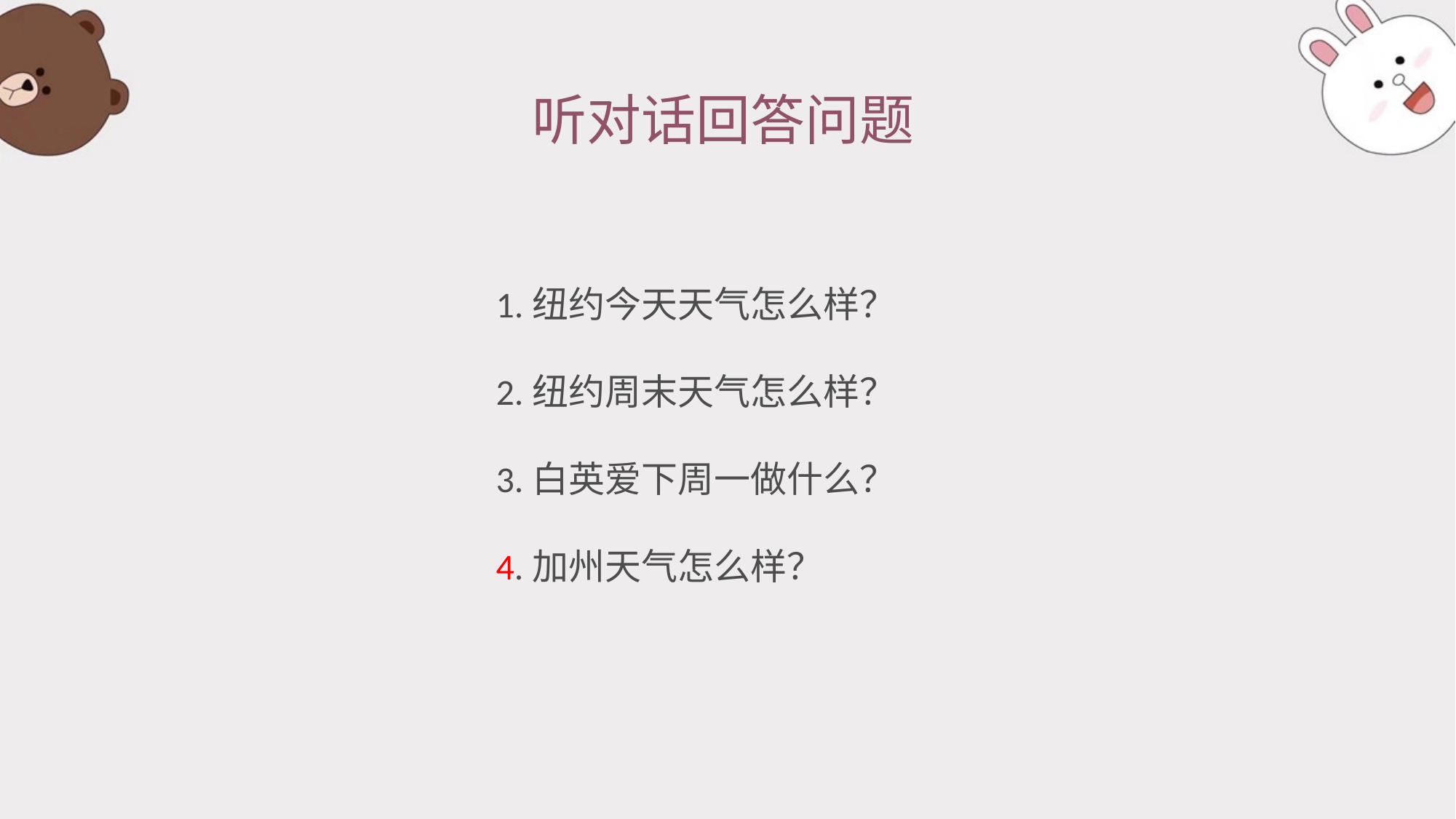

# 听对话回答问题
1.纽约今天天气怎么样？

2.纽约周末天气怎么样？

3.白英爱下周一做什么？

4.加州天气怎么样？